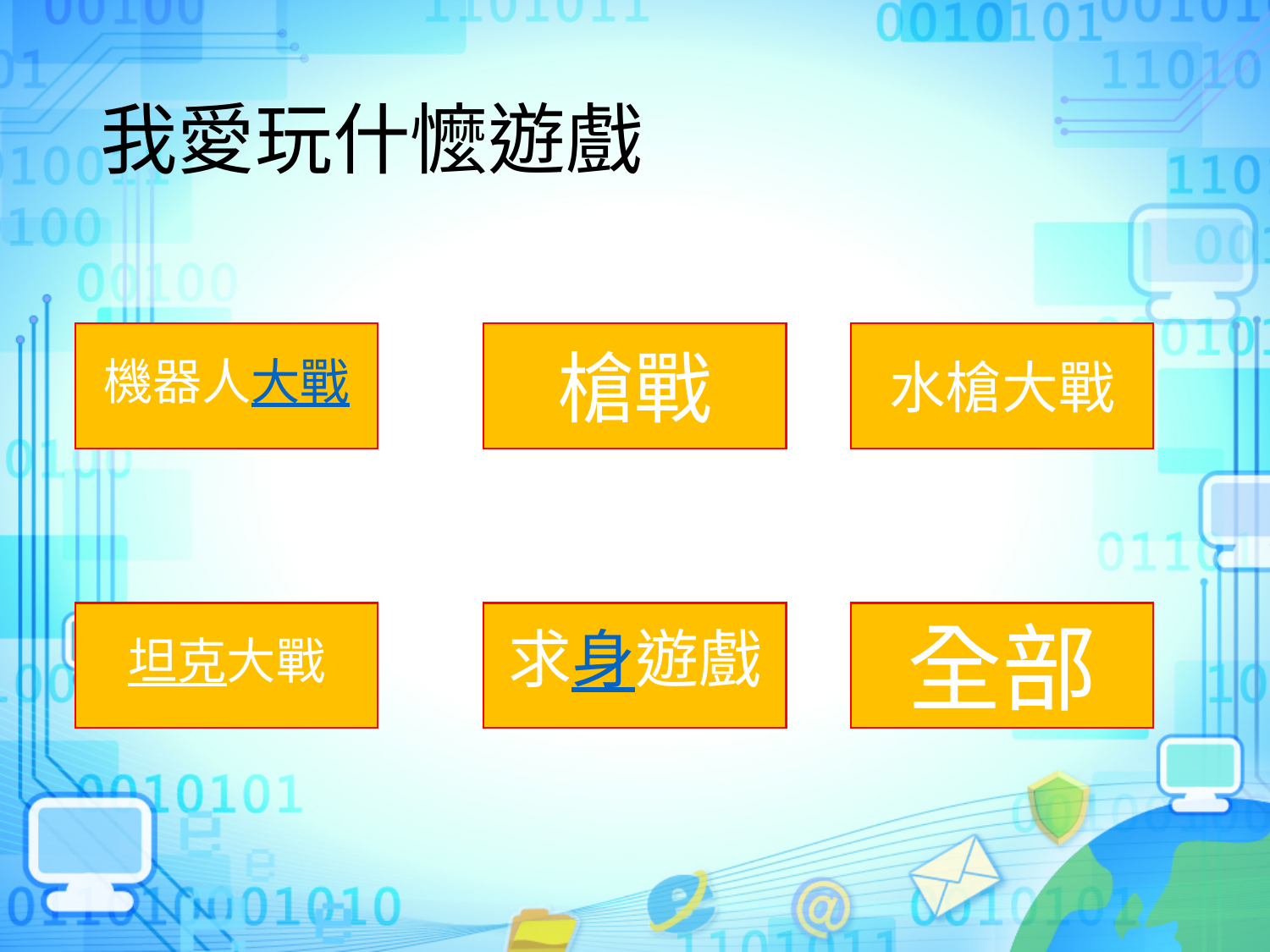

# 我愛玩什懡遊戲
機器人大戰
槍戰
水槍大戰
坦克大戰
全部
求身遊戲